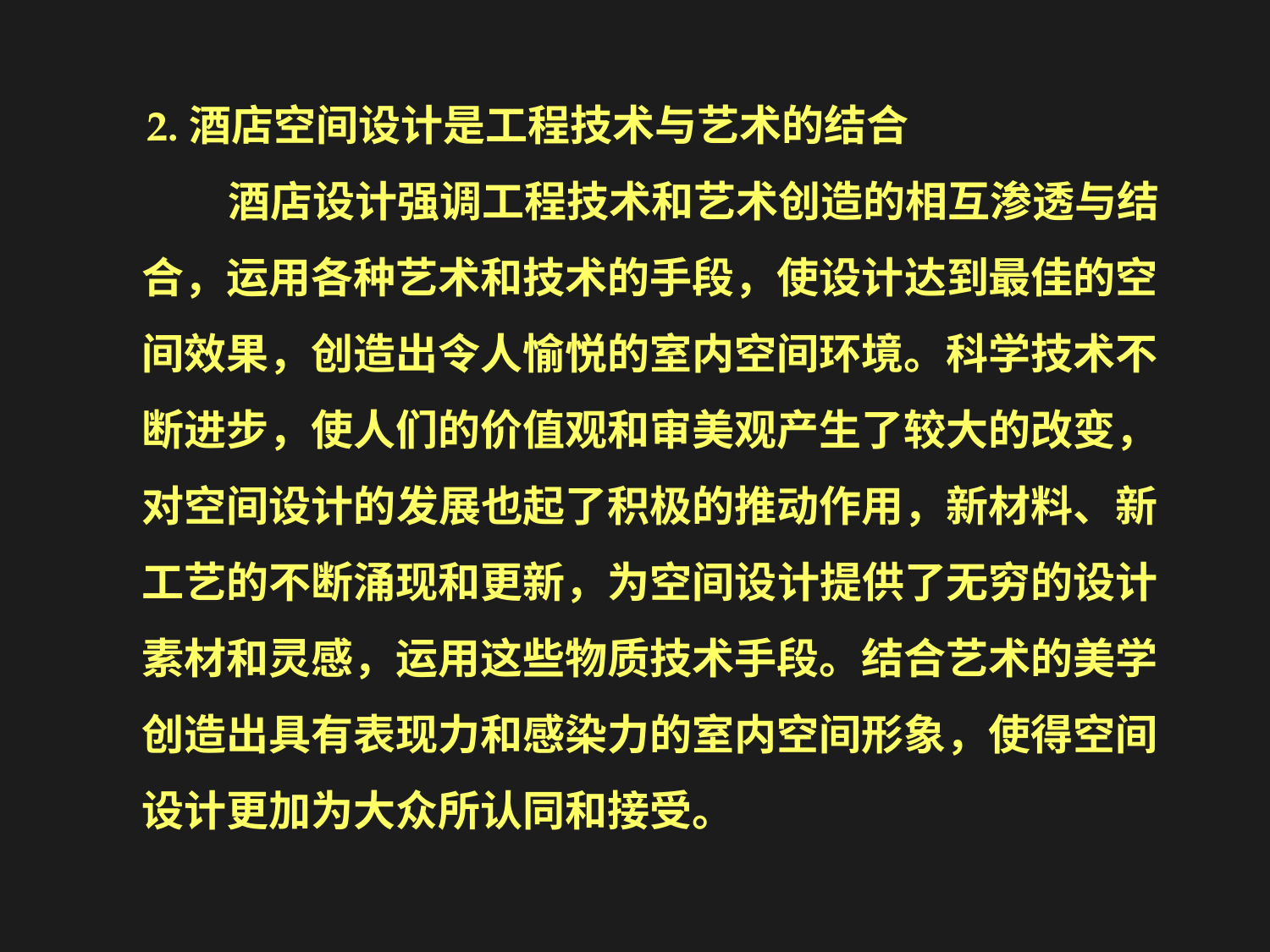

2.酒店空间设计是工程技术与艺术的结合
             酒店设计强调工程技术和艺术创造的相互渗透与结合，运用各种艺术和技术的手段，使设计达到最佳的空间效果，创造出令人愉悦的室内空间环境。科学技术不断进步，使人们的价值观和审美观产生了较大的改变，对空间设计的发展也起了积极的推动作用，新材料、新工艺的不断涌现和更新，为空间设计提供了无穷的设计素材和灵感，运用这些物质技术手段。结合艺术的美学创造出具有表现力和感染力的室内空间形象，使得空间设计更加为大众所认同和接受。